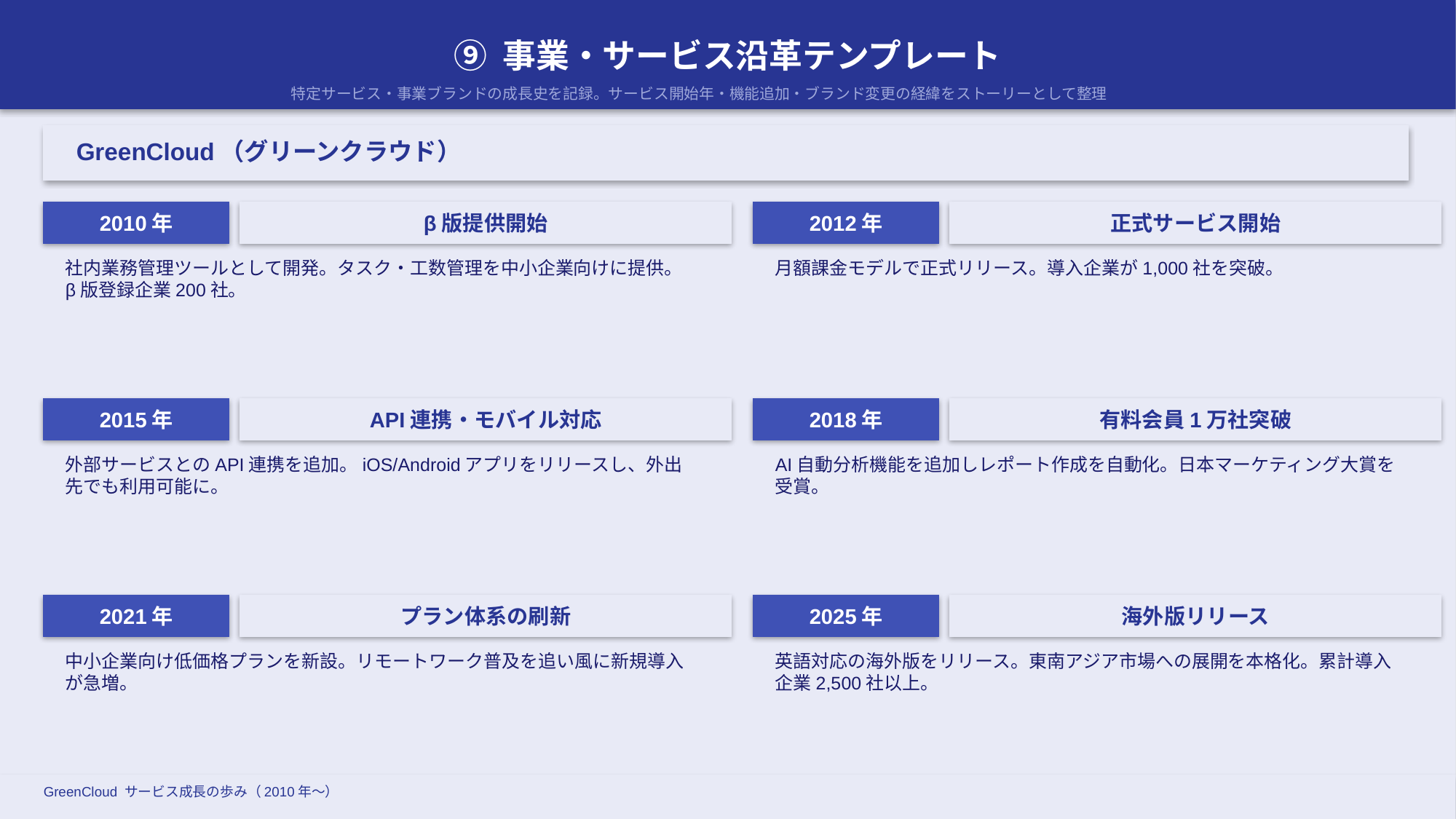

⑨ 事業・サービス沿革テンプレート
特定サービス・事業ブランドの成長史を記録。サービス開始年・機能追加・ブランド変更の経緯をストーリーとして整理

GreenCloud（グリーンクラウド）
2010年
β版提供開始
2012年
正式サービス開始
社内業務管理ツールとして開発。タスク・工数管理を中小企業向けに提供。β版登録企業200社。
月額課金モデルで正式リリース。導入企業が1,000社を突破。
2015年
API連携・モバイル対応
2018年
有料会員1万社突破
外部サービスとのAPI連携を追加。iOS/Androidアプリをリリースし、外出先でも利用可能に。
AI自動分析機能を追加しレポート作成を自動化。日本マーケティング大賞を受賞。
2021年
プラン体系の刷新
2025年
海外版リリース
中小企業向け低価格プランを新設。リモートワーク普及を追い風に新規導入が急増。
英語対応の海外版をリリース。東南アジア市場への展開を本格化。累計導入企業2,500社以上。

GreenCloud サービス成長の歩み（2010年〜）